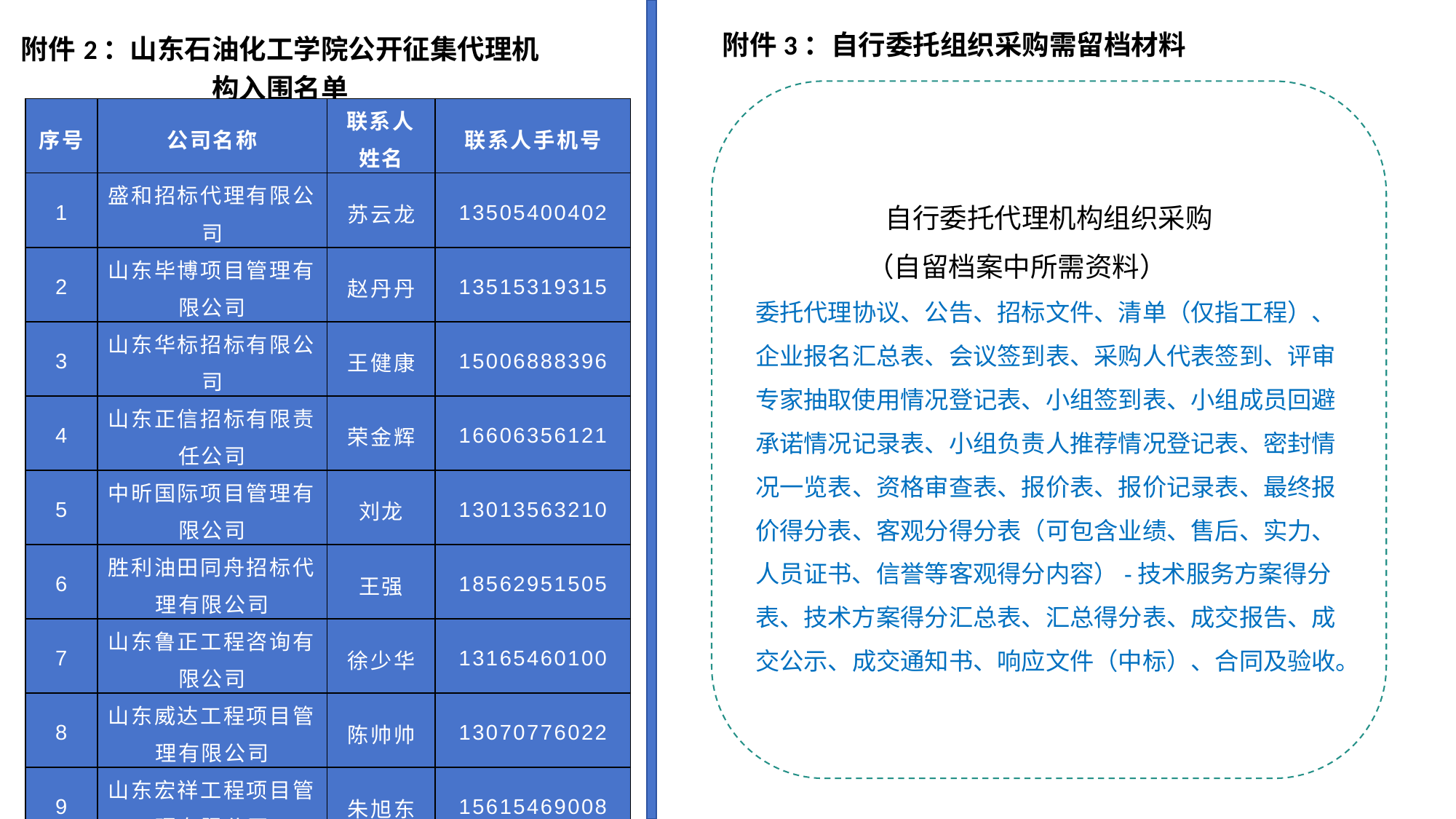

| 附件2：山东石油化工学院公开征集代理机构入围名单 |
| --- |
附件3：自行委托组织采购需留档材料

自行委托代理机构组织采购
                 （自留档案中所需资料）
委托代理协议、公告、招标文件、清单（仅指工程）、企业报名汇总表、会议签到表、采购人代表签到、评审专家抽取使用情况登记表、小组签到表、小组成员回避承诺情况记录表、小组负责人推荐情况登记表、密封情况一览表、资格审查表、报价表、报价记录表、最终报价得分表、客观分得分表（可包含业绩、售后、实力、人员证书、信誉等客观得分内容）-技术服务方案得分表、技术方案得分汇总表、汇总得分表、成交报告、成交公示、成交通知书、响应文件（中标）、合同及验收。
| 序号 | 公司名称 | 联系人姓名 | 联系人手机号 |
| --- | --- | --- | --- |
| 1 | 盛和招标代理有限公司 | 苏云龙 | 13505400402 |
| 2 | 山东毕博项目管理有限公司 | 赵丹丹 | 13515319315 |
| 3 | 山东华标招标有限公司 | 王健康 | 15006888396 |
| 4 | 山东正信招标有限责任公司 | 荣金辉 | 16606356121 |
| 5 | 中昕国际项目管理有限公司 | 刘龙 | 13013563210 |
| 6 | 胜利油田同舟招标代理有限公司 | 王强 | 18562951505 |
| 7 | 山东鲁正工程咨询有限公司 | 徐少华 | 13165460100 |
| 8 | 山东威达工程项目管理有限公司 | 陈帅帅 | 13070776022 |
| 9 | 山东宏祥工程项目管理有限公司 | 朱旭东 | 15615469008 |
| 10 | 山东浩锐工程咨询有限公司 | 高建国 | 13376475866 |